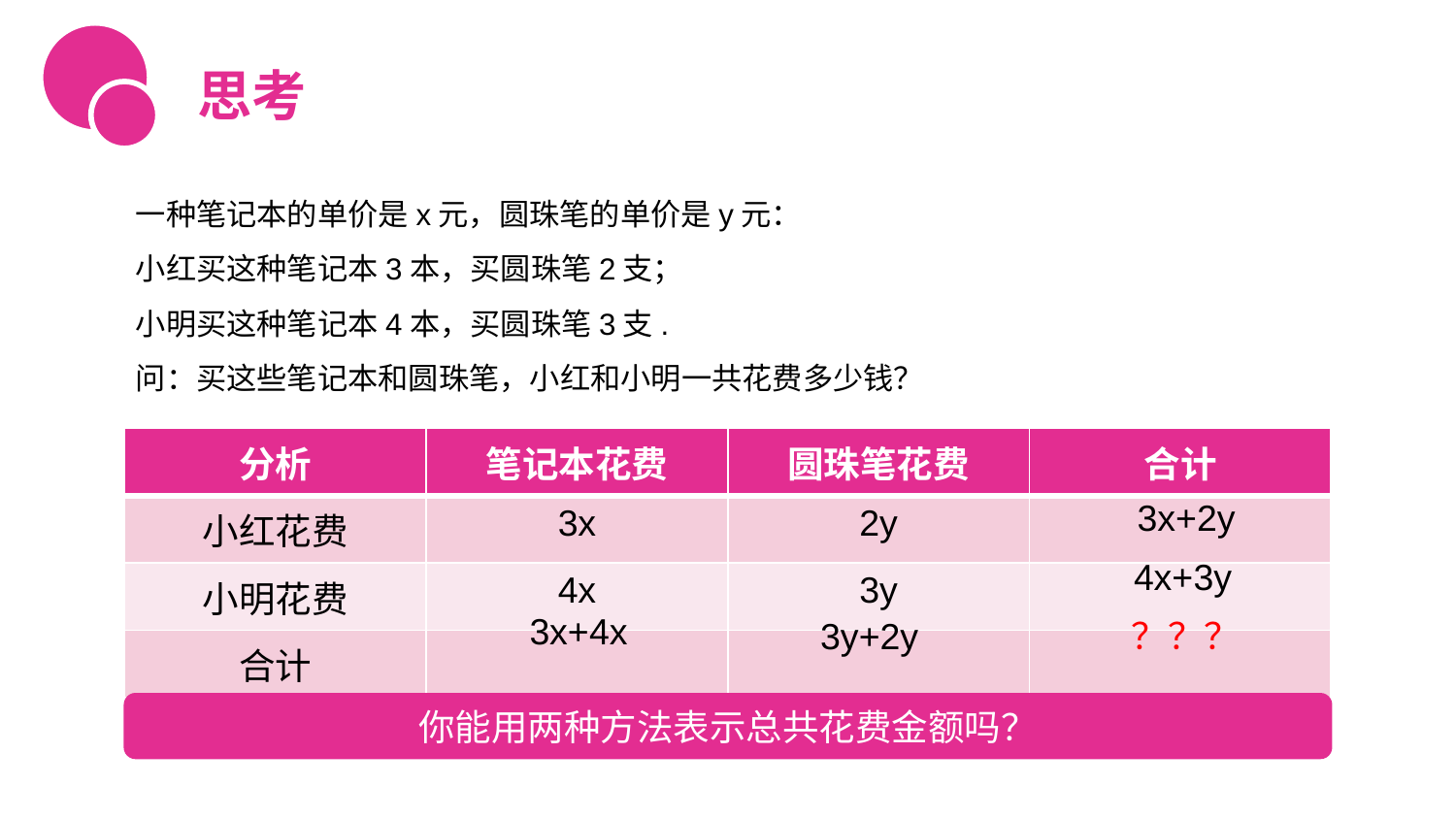

思考
一种笔记本的单价是x元，圆珠笔的单价是y元：
小红买这种笔记本3本，买圆珠笔2支；
小明买这种笔记本4本，买圆珠笔3支.
问：买这些笔记本和圆珠笔，小红和小明一共花费多少钱？
| 分析 | 笔记本花费 | 圆珠笔花费 | 合计 |
| --- | --- | --- | --- |
| 小红花费 | 3x | 2y |  |
| 小明花费 | 4x | 3y |  |
| 合计 |  |  |  |
3x+2y
4x+3y
3x+4x
？？？
3y+2y
你能用两种方法表示总共花费金额吗？